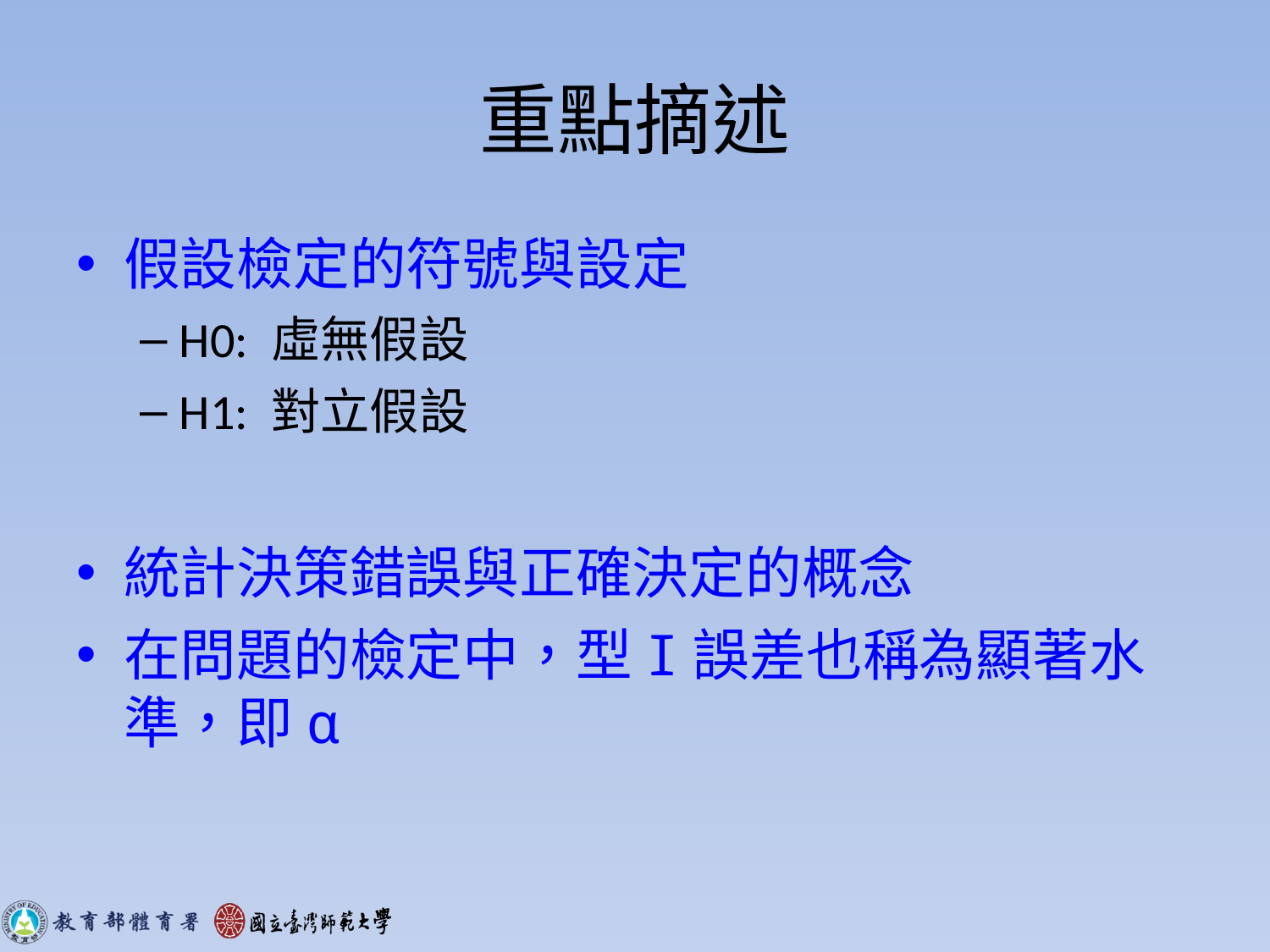

# 重點摘述
假設檢定的符號與設定
H0: 虛無假設
H1: 對立假設

統計決策錯誤與正確決定的概念
在問題的檢定中，型I誤差也稱為顯著水準，即α